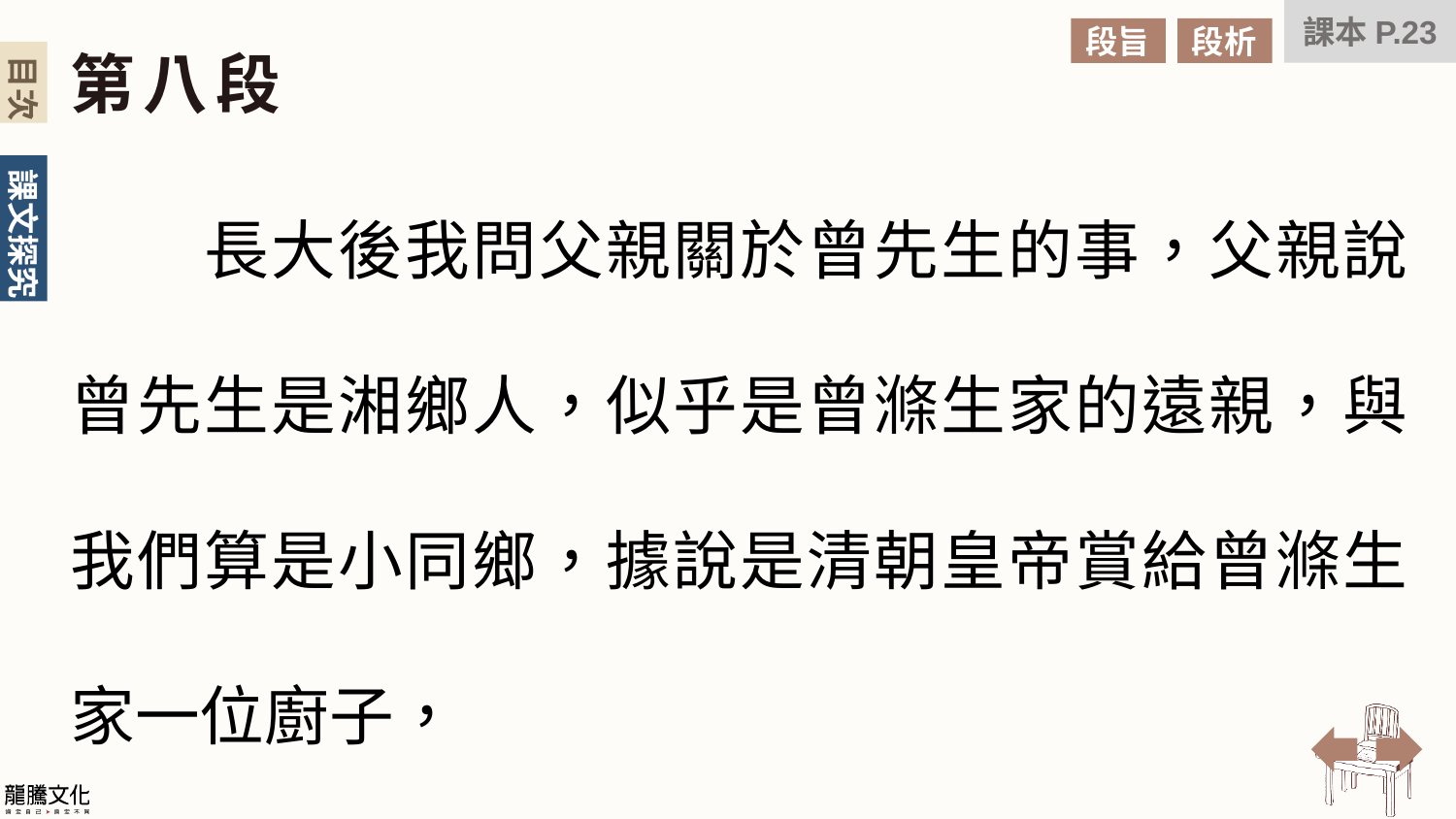

課本P.23
段旨
段析
第八段
　　長大後我問父親關於曾先生的事，父親說曾先生是湘鄉人，似乎是曾滌生家的遠親，與我們算是小同鄉，據說是清朝皇帝賞給曾滌生家一位廚子，